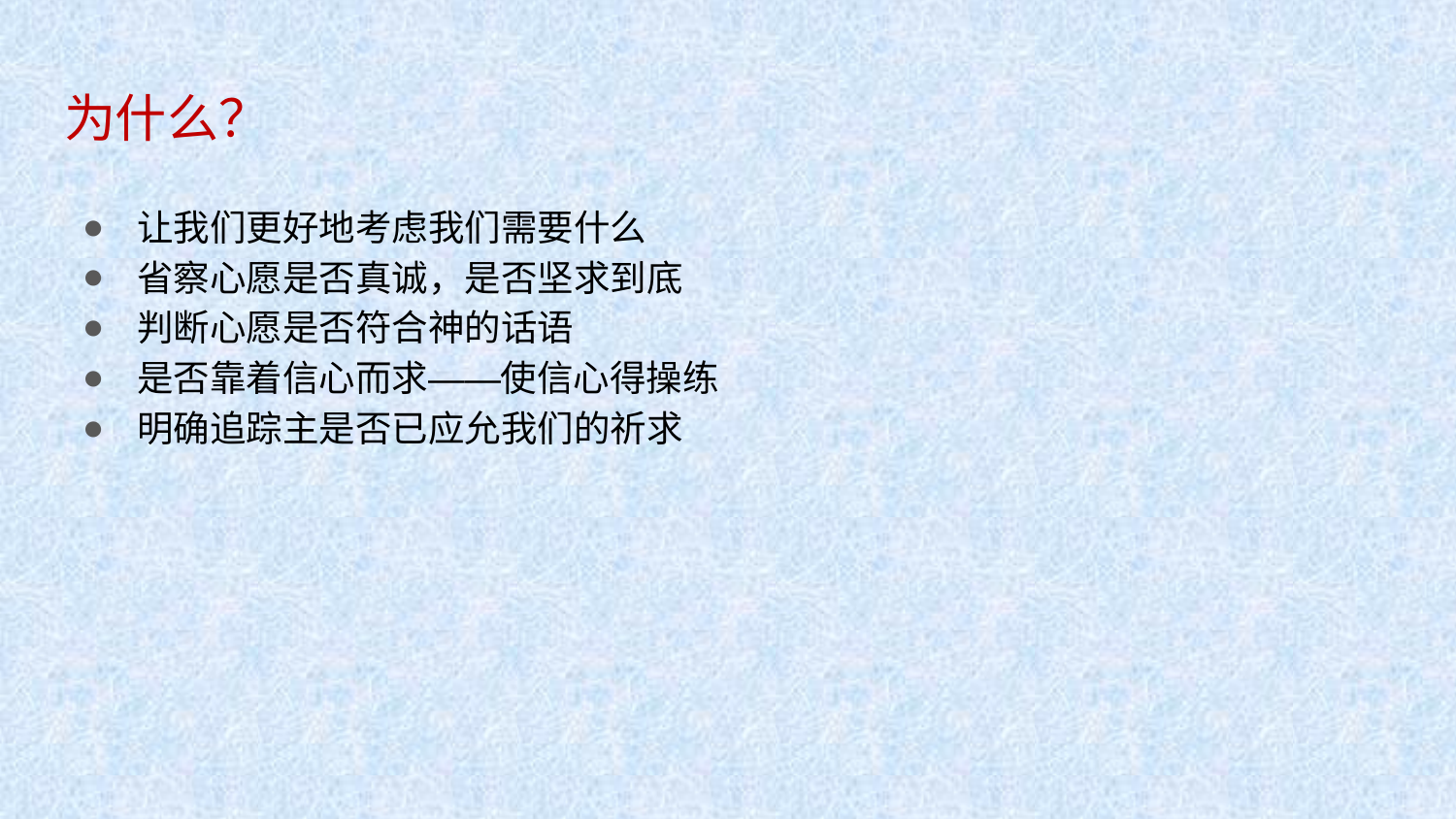

# 为什么？
让我们更好地考虑我们需要什么
省察心愿是否真诚，是否坚求到底
判断心愿是否符合神的话语
是否靠着信心而求——使信心得操练
明确追踪主是否已应允我们的祈求